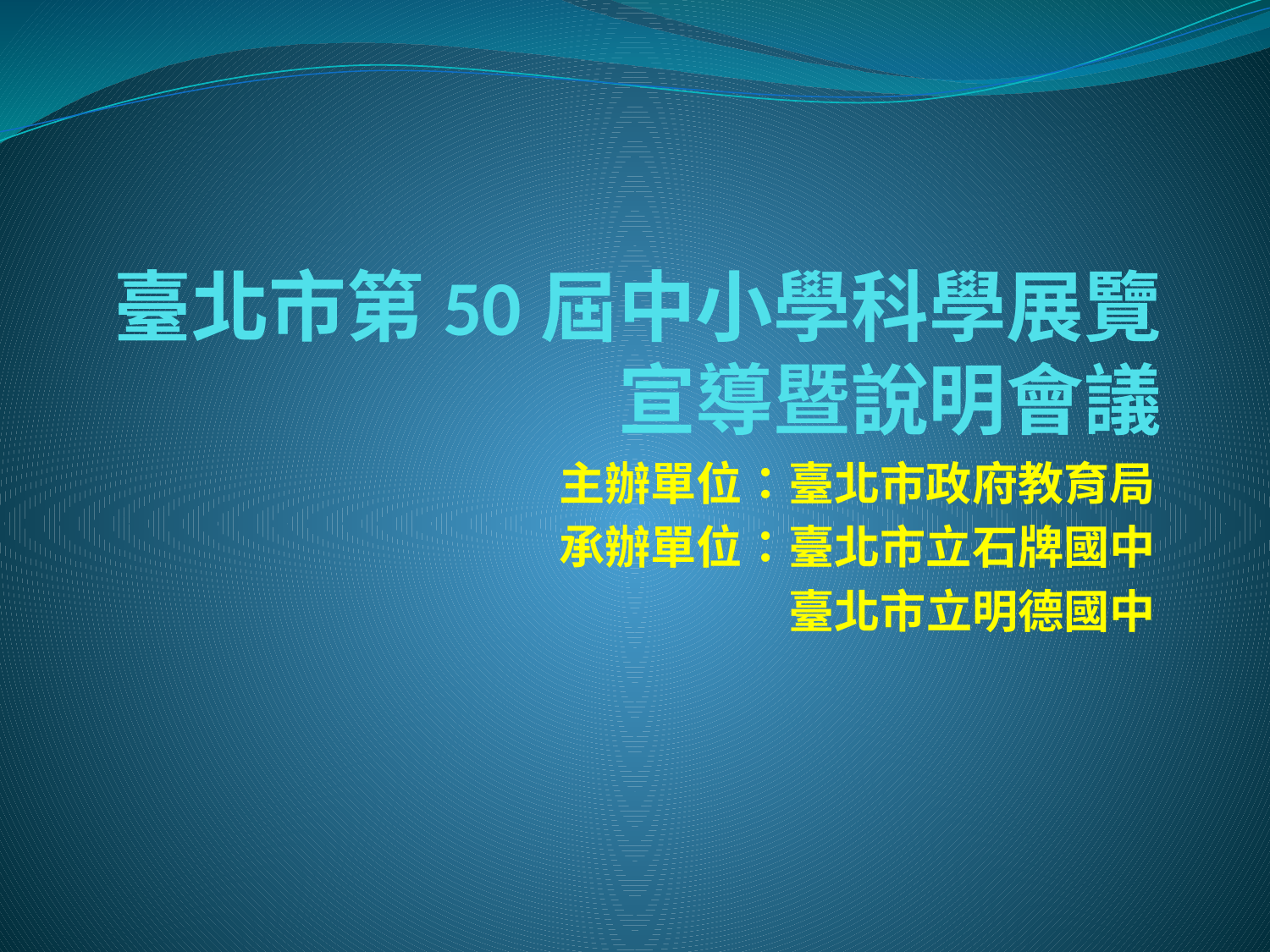

# 臺北市第50屆中小學科學展覽 宣導暨說明會議
主辦單位：臺北市政府教育局
承辦單位：臺北市立石牌國中
                      臺北市立明德國中